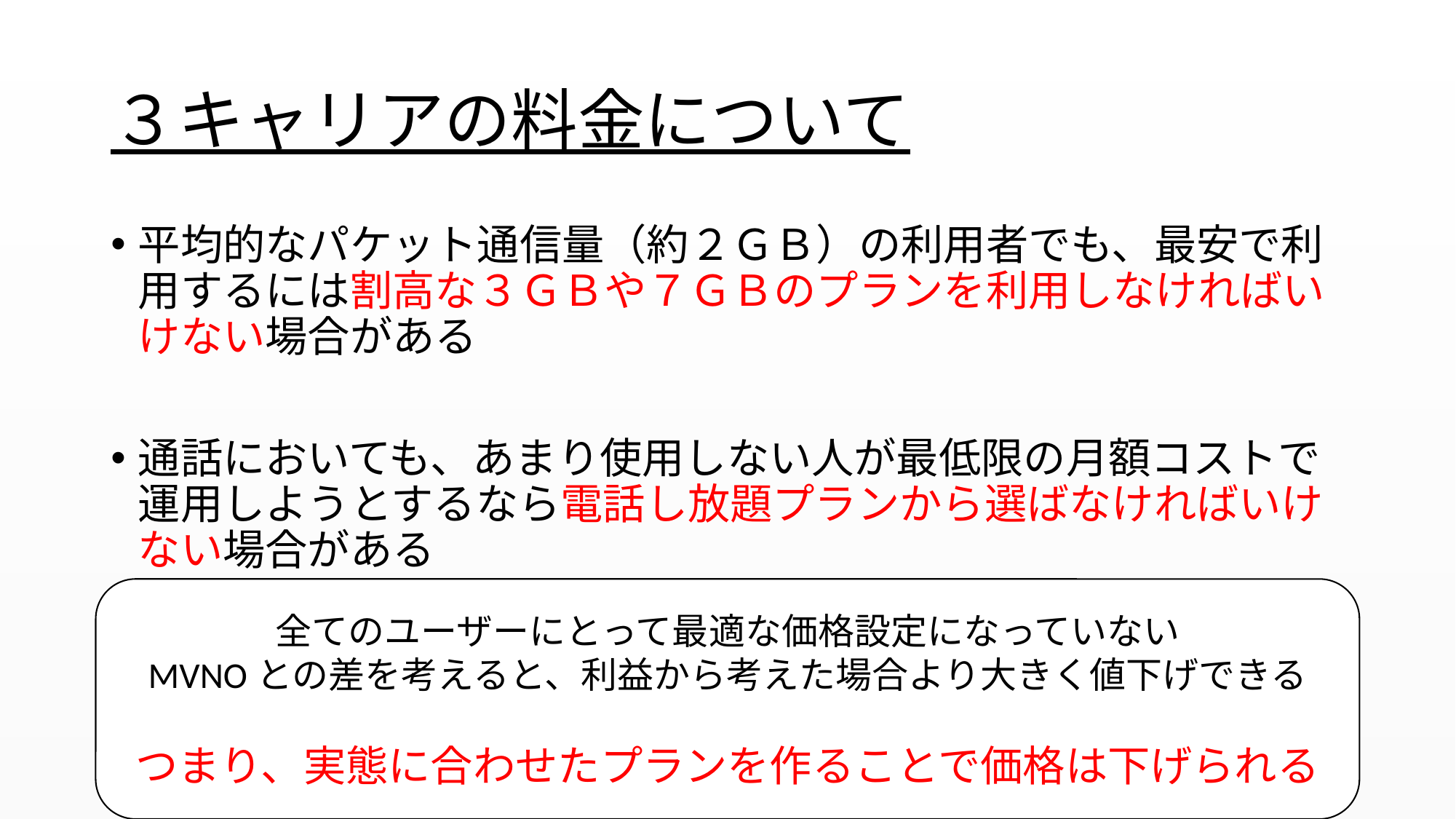

# ３キャリアの料金について
平均的なパケット通信量（約２ＧＢ）の利用者でも、最安で利用するには割高な３ＧＢや７ＧＢのプランを利用しなければいけない場合がある

通話においても、あまり使用しない人が最低限の月額コストで運用しようとするなら電話し放題プランから選ばなければいけない場合がある

全てのユーザーにとって最適な価格設定になっていない
MVNOとの差を考えると、利益から考えた場合より大きく値下げできる

つまり、実態に合わせたプランを作ることで価格は下げられる